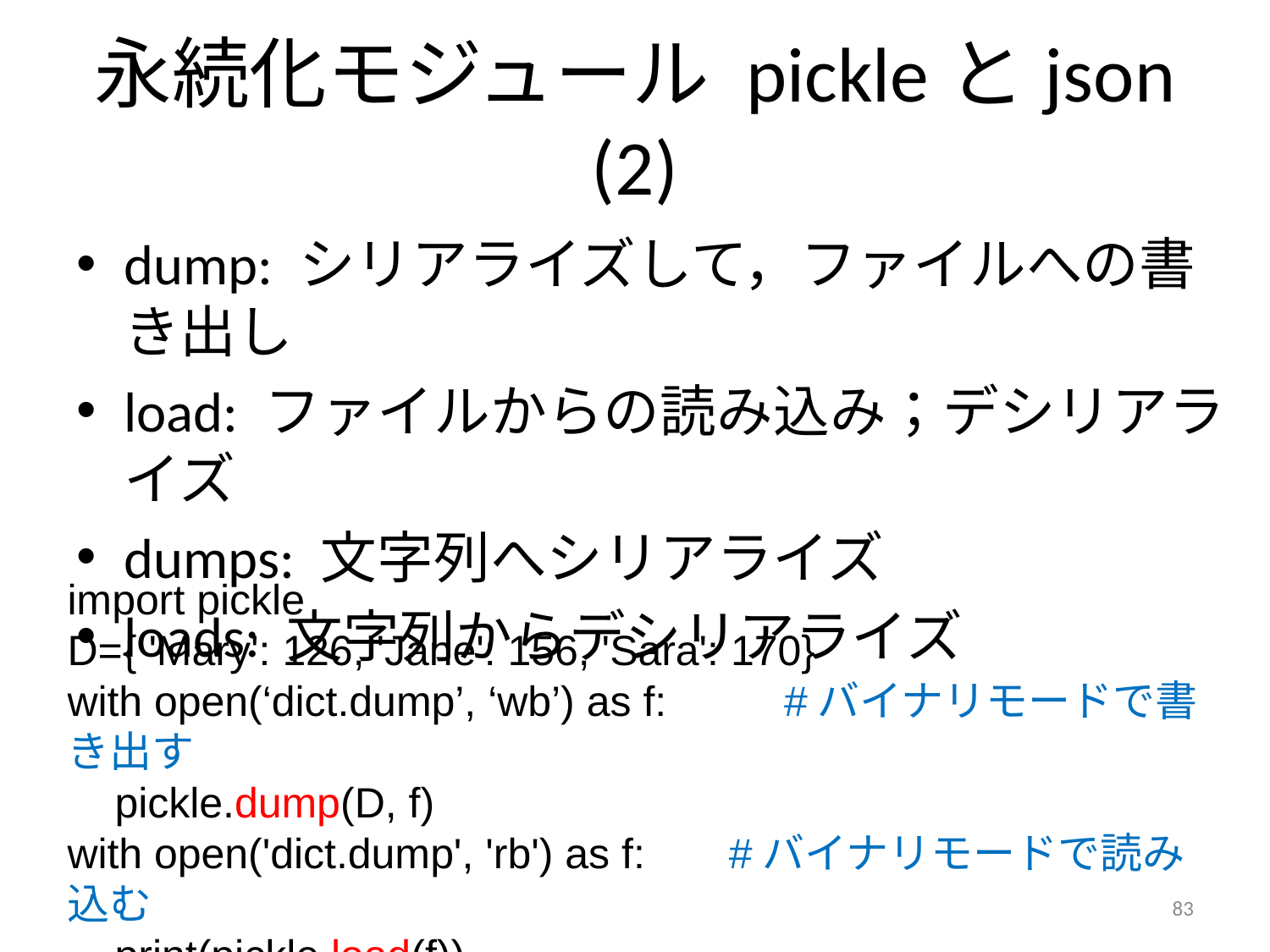

# 永続化モジュール pickleとjson (2)
dump: シリアライズして，ファイルへの書き出し
load: ファイルからの読み込み；デシリアライズ
dumps: 文字列へシリアライズ
loads: 文字列からデシリアライズ

import pickle
D={ 'Mary': 126, 'Jane': 156, 'Sara': 170}
with open(‘dict.dump’, ‘wb’) as f: 　　#バイナリモードで書き出す
    pickle.dump(D, f)
with open('dict.dump', 'rb') as f:       #バイナリモードで読み込む
    print(pickle.load(f))
83